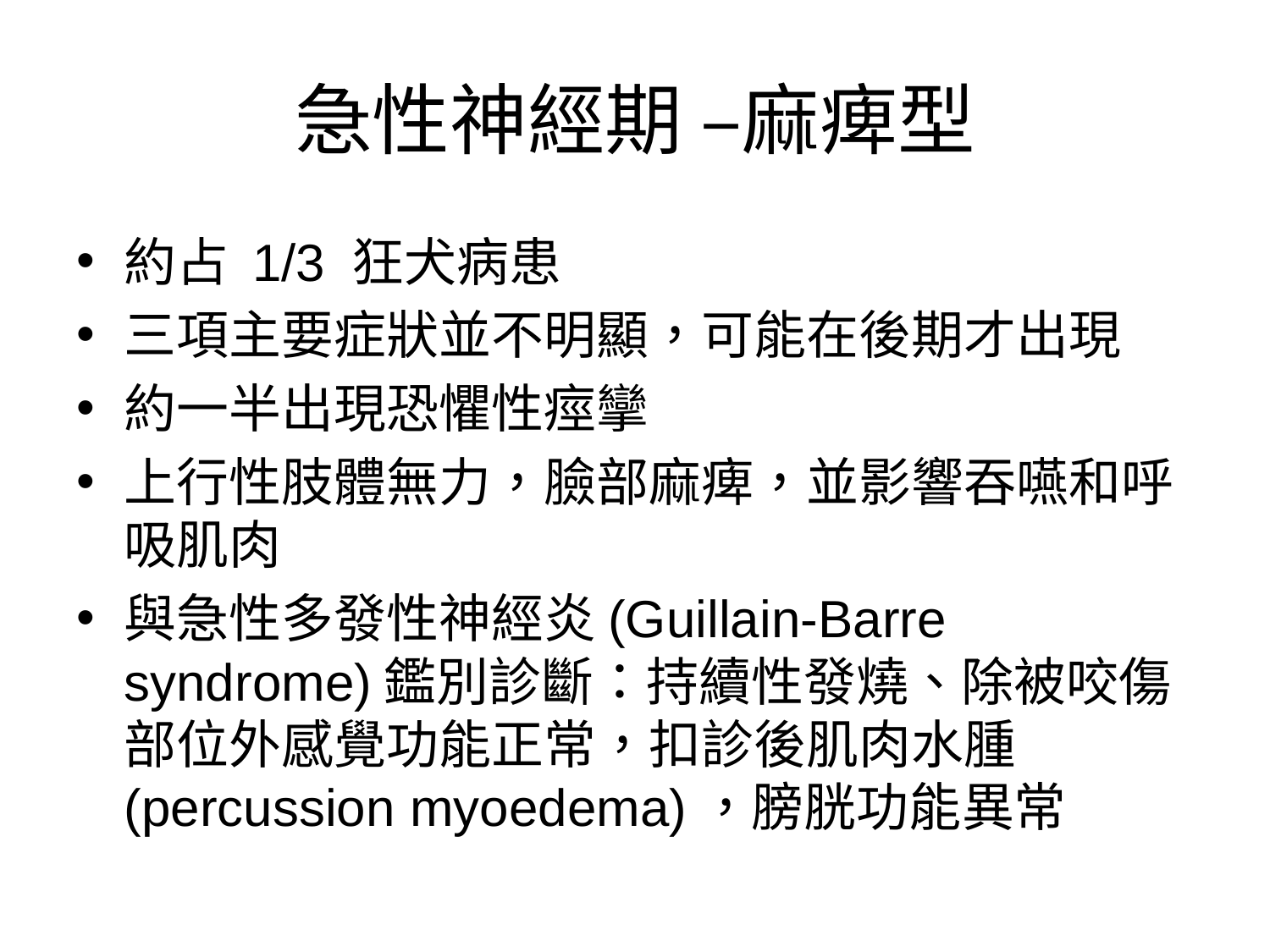

# 急性神經期 ‒麻痺型
約占 1/3 狂犬病患
三項主要症狀並不明顯，可能在後期才出現
約一半出現恐懼性痙攣
上行性肢體無力，臉部麻痺，並影響吞嚥和呼吸肌肉
與急性多發性神經炎(Guillain-Barre syndrome)鑑別診斷：持續性發燒、除被咬傷部位外感覺功能正常，扣診後肌肉水腫(percussion myoedema)，膀胱功能異常